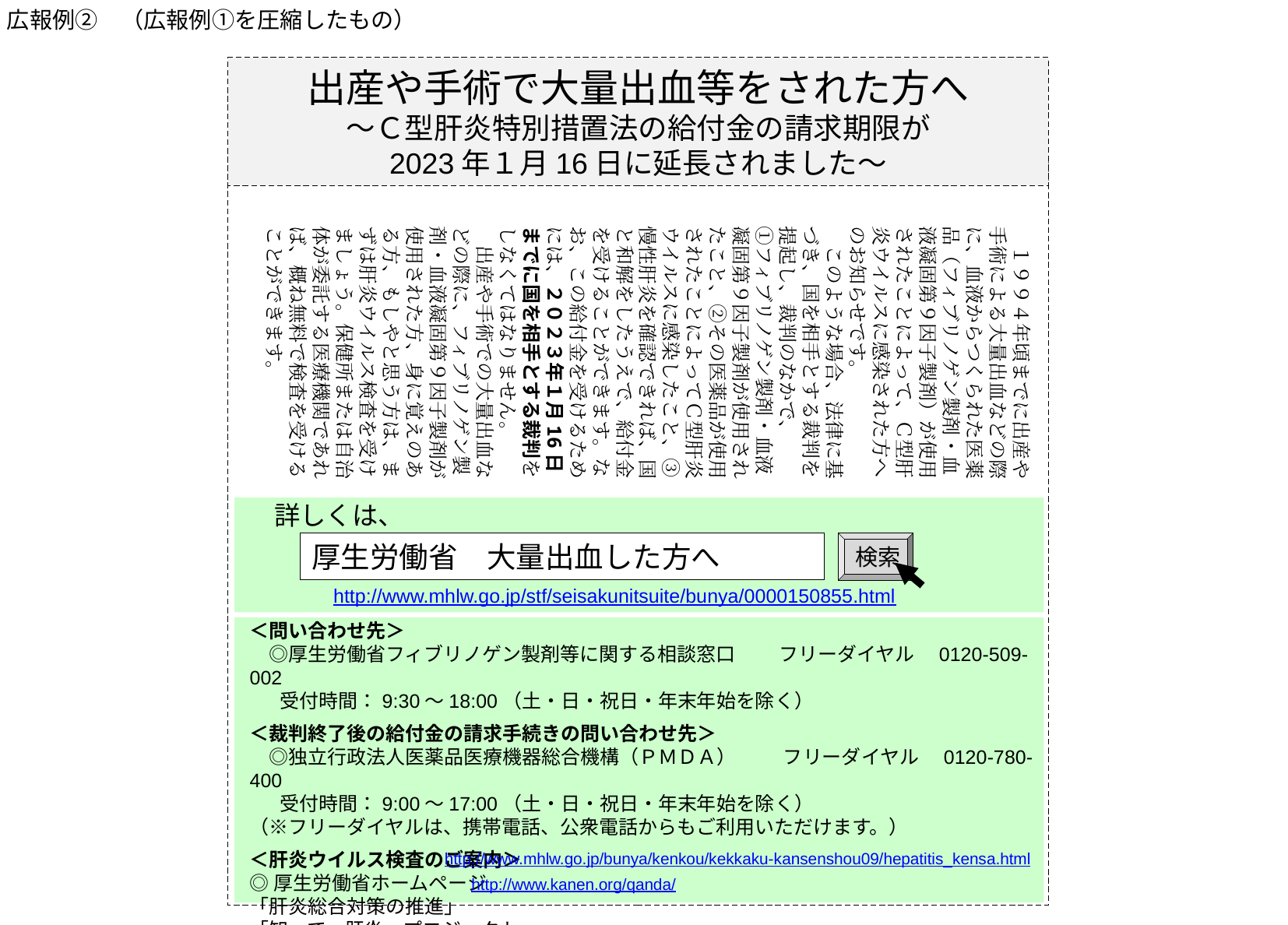

広報例②　（広報例①を圧縮したもの）
出産や手術で大量出血等をされた方へ
～Ｃ型肝炎特別措置法の給付金の請求期限が
2023年１月16日に延長されました～

　１９９４年頃までに出産や手術による大量出血などの際に、血液からつくられた医薬品（フィブリノゲン製剤・血液凝固第９因子製剤）が使用されたことによって、Ｃ型肝炎ウイルスに感染された方へのお知らせです。
　このような場合、法律に基づき、国を相手とする裁判を提起し、裁判のなかで、　　①フィブリノゲン製剤・血液凝固第９因子製剤が使用されたこと、②その医薬品が使用されたことによってＣ型肝炎ウイルスに感染したこと、③慢性肝炎を確認できれば、国と和解をしたうえで、給付金を受けることができます。なお、この給付金を受けるためには、２０２３年１月16日までに国を相手とする裁判をしなくてはなりません。
　出産や手術での大量出血などの際に、フィブリノゲン製剤・血液凝固第９因子製剤が使用された方、身に覚えのある方、もしやと思う方は、まずは肝炎ウイルス検査を受けましょう。保健所または自治体が委託する医療機関であれば、概ね無料で検査を受けることができます。
詳しくは、

厚生労働省　大量出血した方へ
検索
http://www.mhlw.go.jp/stf/seisakunitsuite/bunya/0000150855.html
＜問い合わせ先＞
　◎厚生労働省フィブリノゲン製剤等に関する相談窓口　　 フリーダイヤル　0120-509-002
      受付時間：9:30～18:00（土・日・祝日・年末年始を除く）
＜裁判終了後の給付金の請求手続きの問い合わせ先＞
　◎独立行政法人医薬品医療機器総合機構（ＰＭＤＡ）　　  フリーダイヤル　0120-780-400
      受付時間：9:00～17:00（土・日・祝日・年末年始を除く）
（※フリーダイヤルは、携帯電話、公衆電話からもご利用いただけます。）
＜肝炎ウイルス検査のご案内＞
◎厚生労働省ホームページ
「肝炎総合対策の推進」
「知って、肝炎」プロジェクト

http://www.mhlw.go.jp/bunya/kenkou/kekkaku-kansenshou09/hepatitis_kensa.html
http://www.kanen.org/qanda/